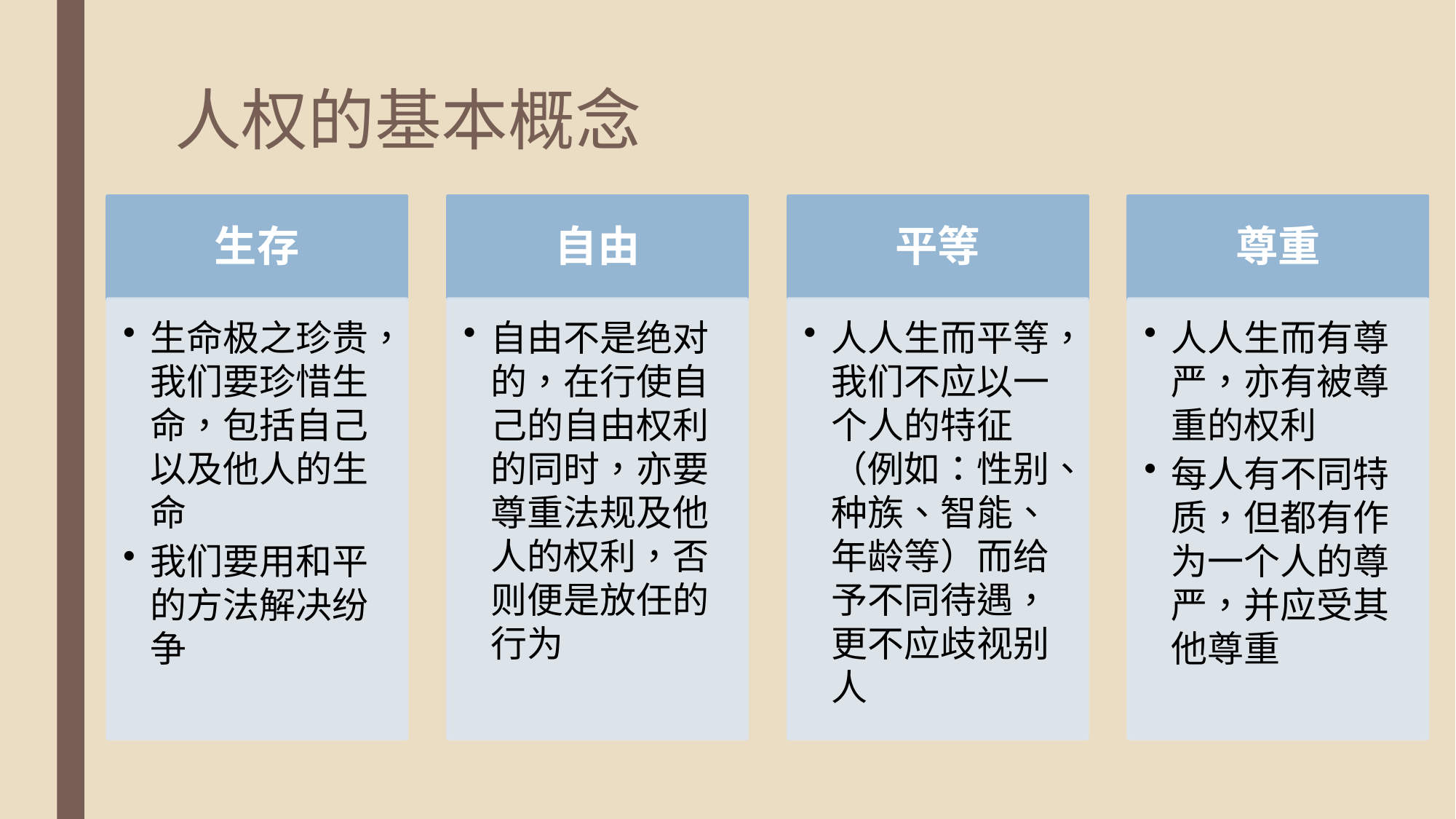

# 人权的基本概念
生存
生命极之珍贵，我们要珍惜生命，包括自己以及他人的生命
我们要用和平的方法解决纷争
自由
自由不是绝对的，在行使自己的自由权利的同时，亦要尊重法规及他人的权利，否则便是放任的行为
平等
人人生而平等，我们不应以一个人的特征（例如：性别、种族、智能、年龄等）而给予不同待遇，更不应歧视别人
尊重
人人生而有尊严，亦有被尊重的权利
每人有不同特质，但都有作为一个人的尊严，并应受其他尊重